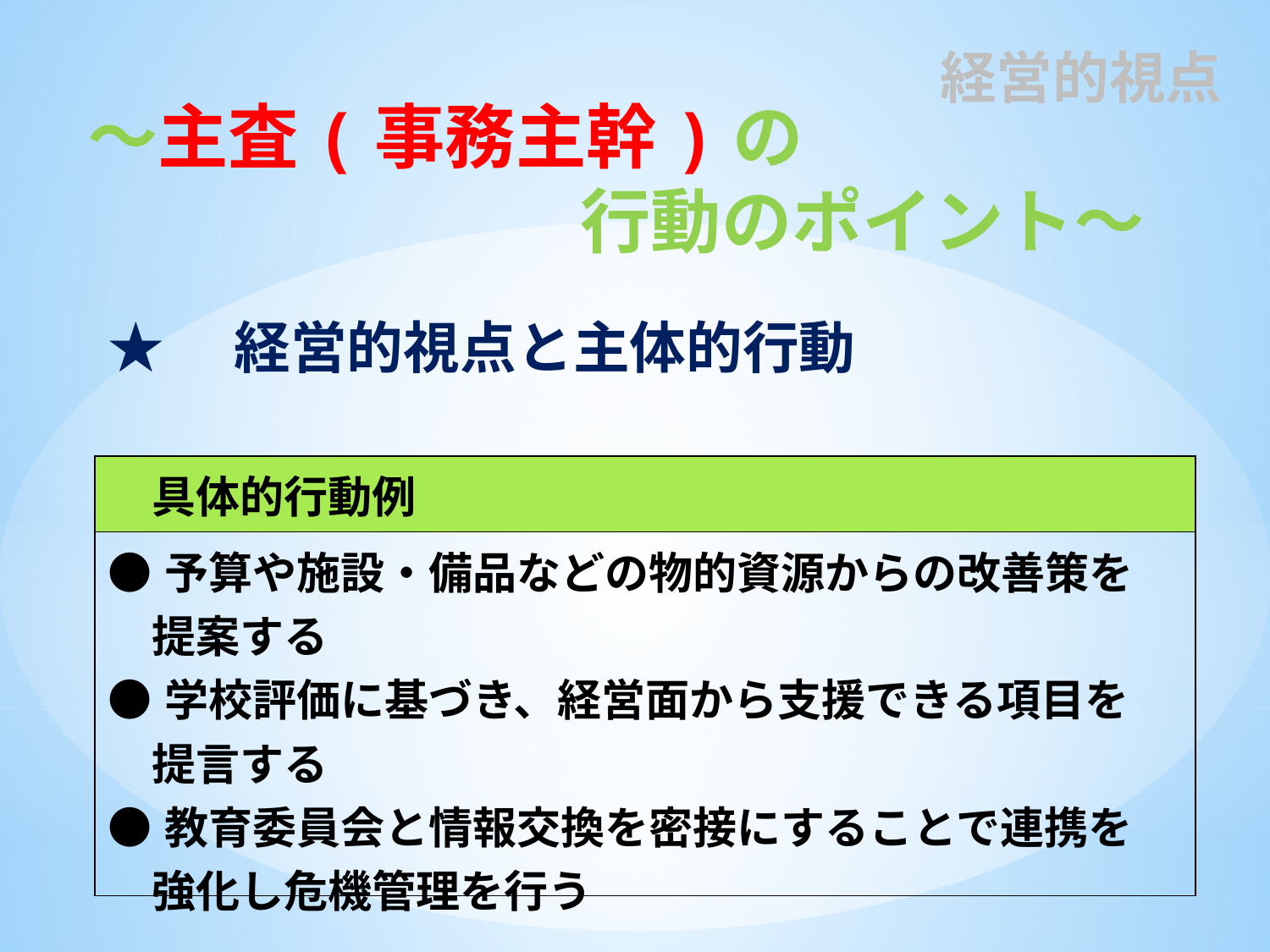

# 経営的視点
～主査(事務主幹)の
　　　　　　　行動のポイント～
★　経営的視点と主体的行動
| 具体的行動例 |
| --- |
| ●予算や施設・備品などの物的資源からの改善策を 　提案する ●学校評価に基づき、経営面から支援できる項目を 　提言する ●教育委員会と情報交換を密接にすることで連携を 　強化し危機管理を行う |